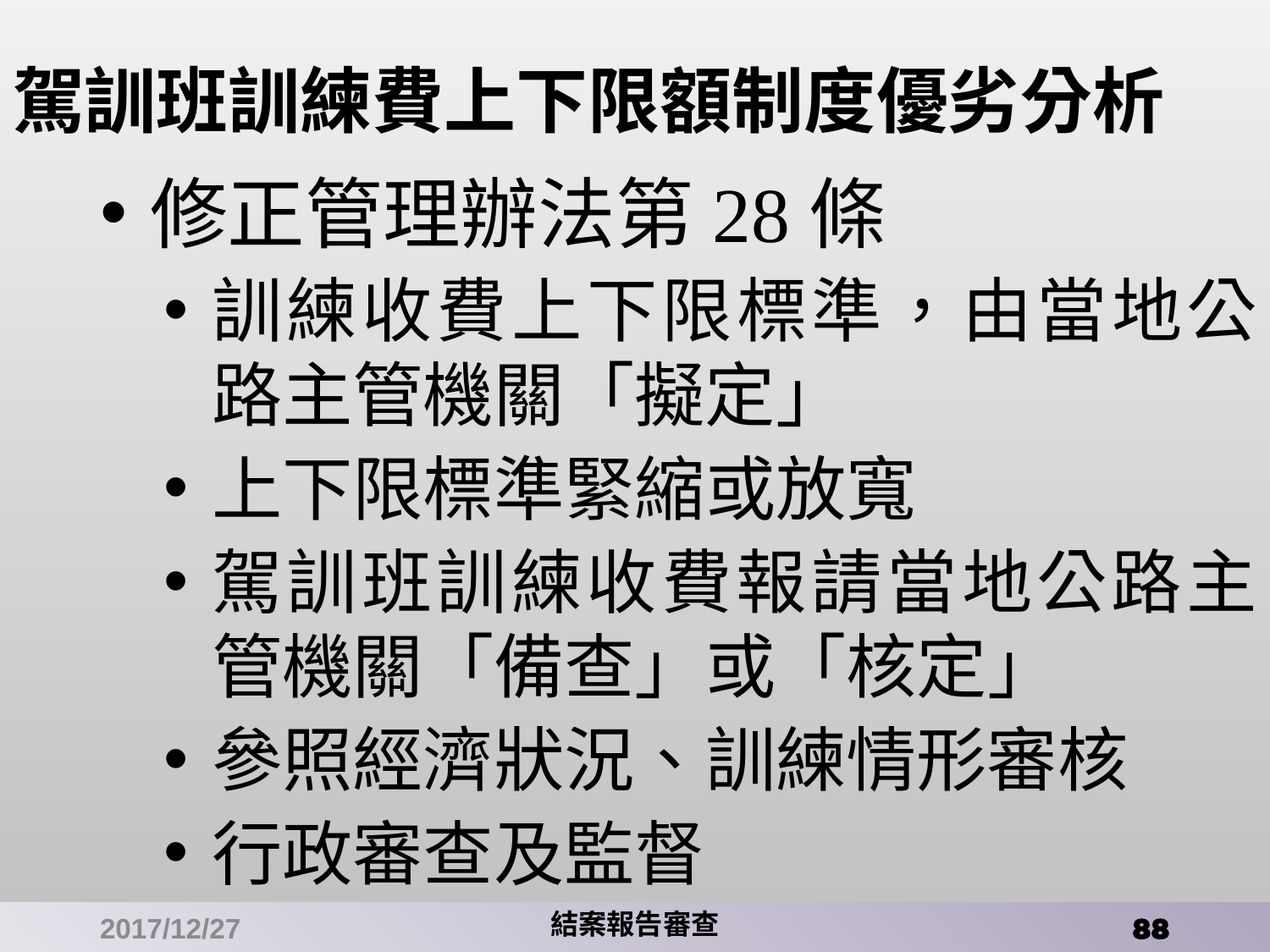

# 駕訓班訓練費上下限額制度優劣分析
修正管理辦法第28條
訓練收費上下限標準，由當地公路主管機關「擬定」
上下限標準緊縮或放寬
駕訓班訓練收費報請當地公路主管機關「備查」或「核定」
參照經濟狀況、訓練情形審核
行政審查及監督

2017/12/27
結案報告審查
88